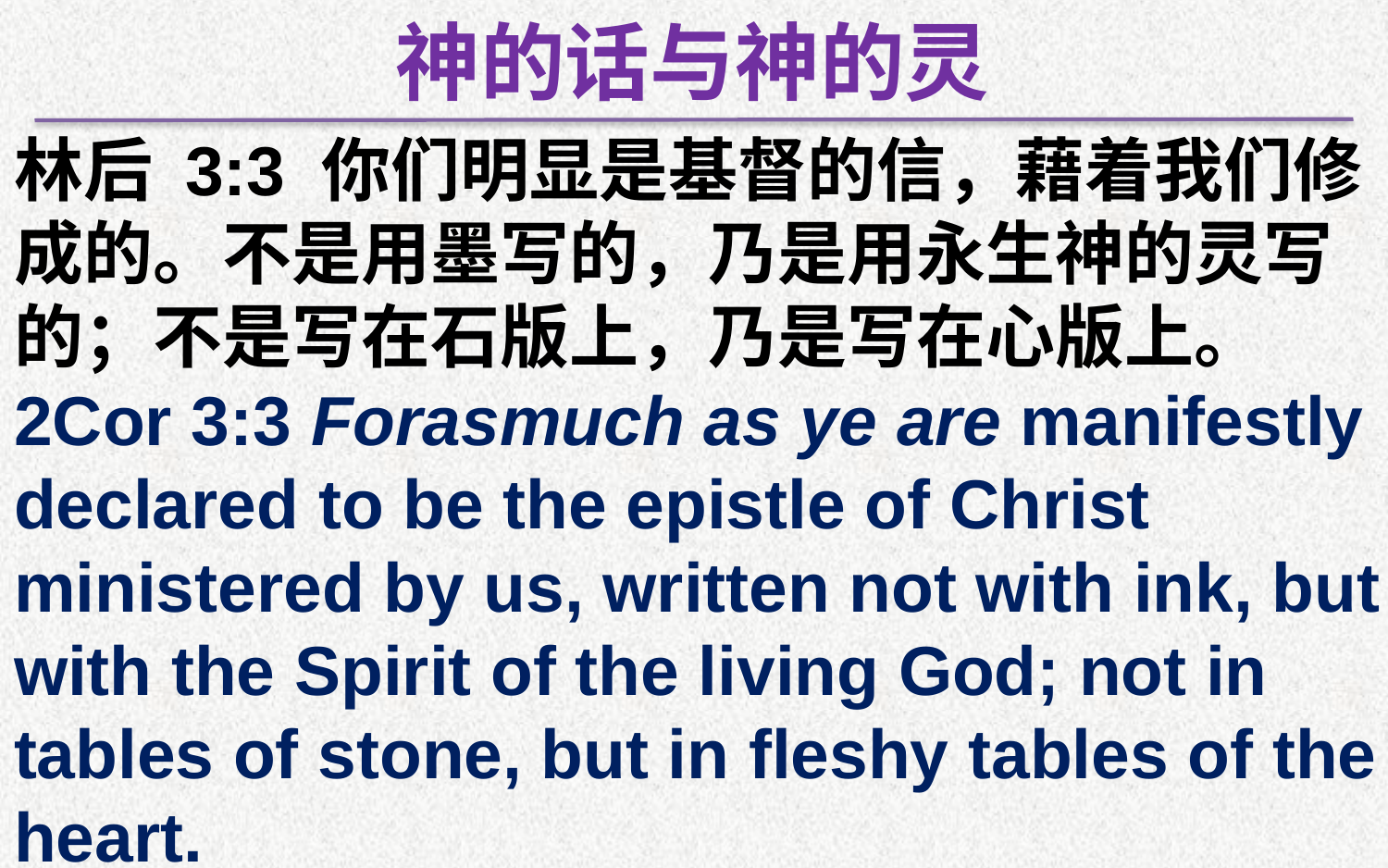

神的话与神的灵
林后 3:3 你们明显是基督的信，藉着我们修成的。不是用墨写的，乃是用永生神的灵写的；不是写在石版上，乃是写在心版上。 2Cor 3:3 Forasmuch as ye are manifestly declared to be the epistle of Christ ministered by us, written not with ink, but with the Spirit of the living God; not in tables of stone, but in fleshy tables of the heart.